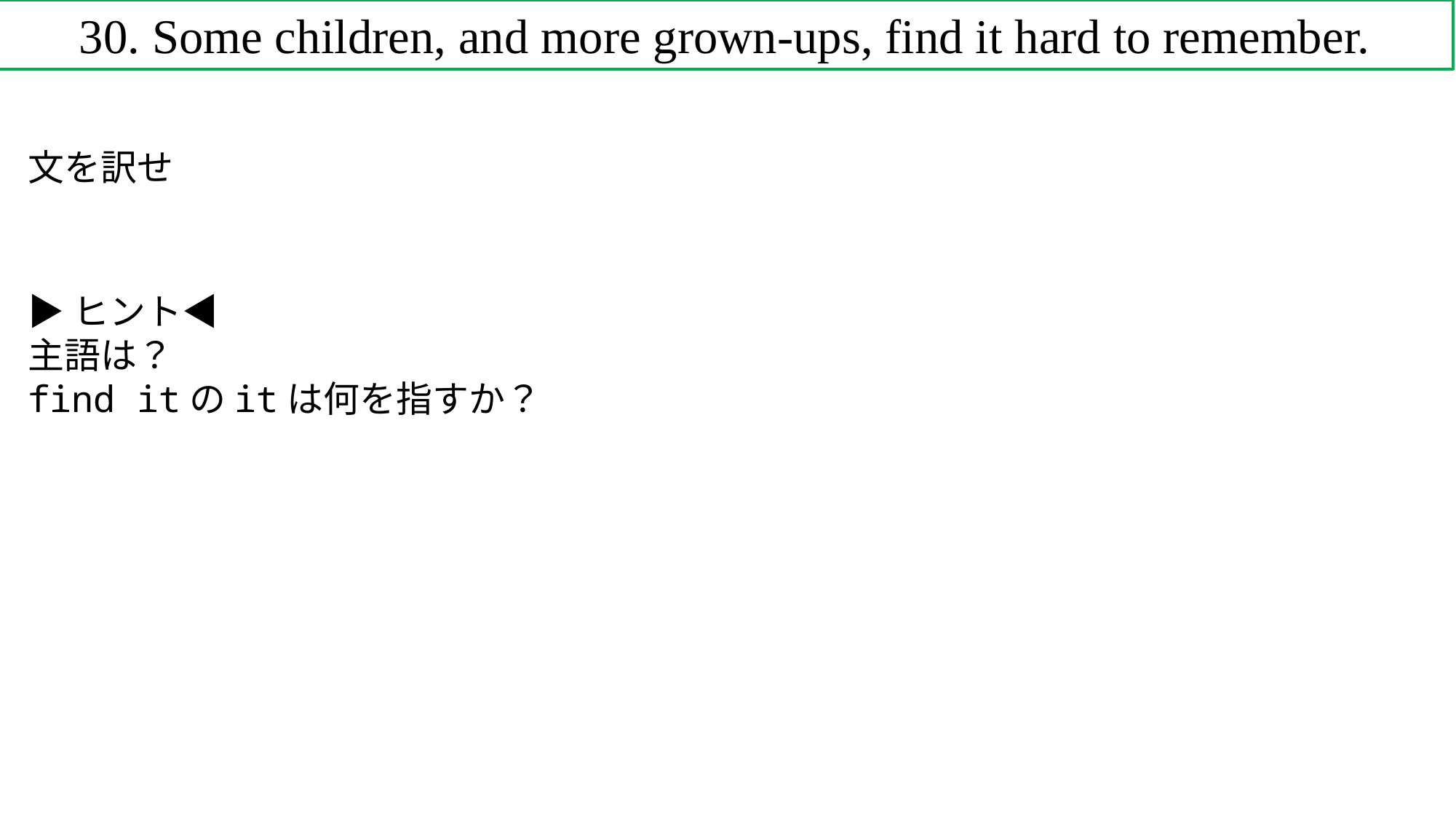

30. Some children, and more grown-ups, find it hard to remember.
文を訳せ
▶ヒント◀
主語は？
find itのitは何を指すか？